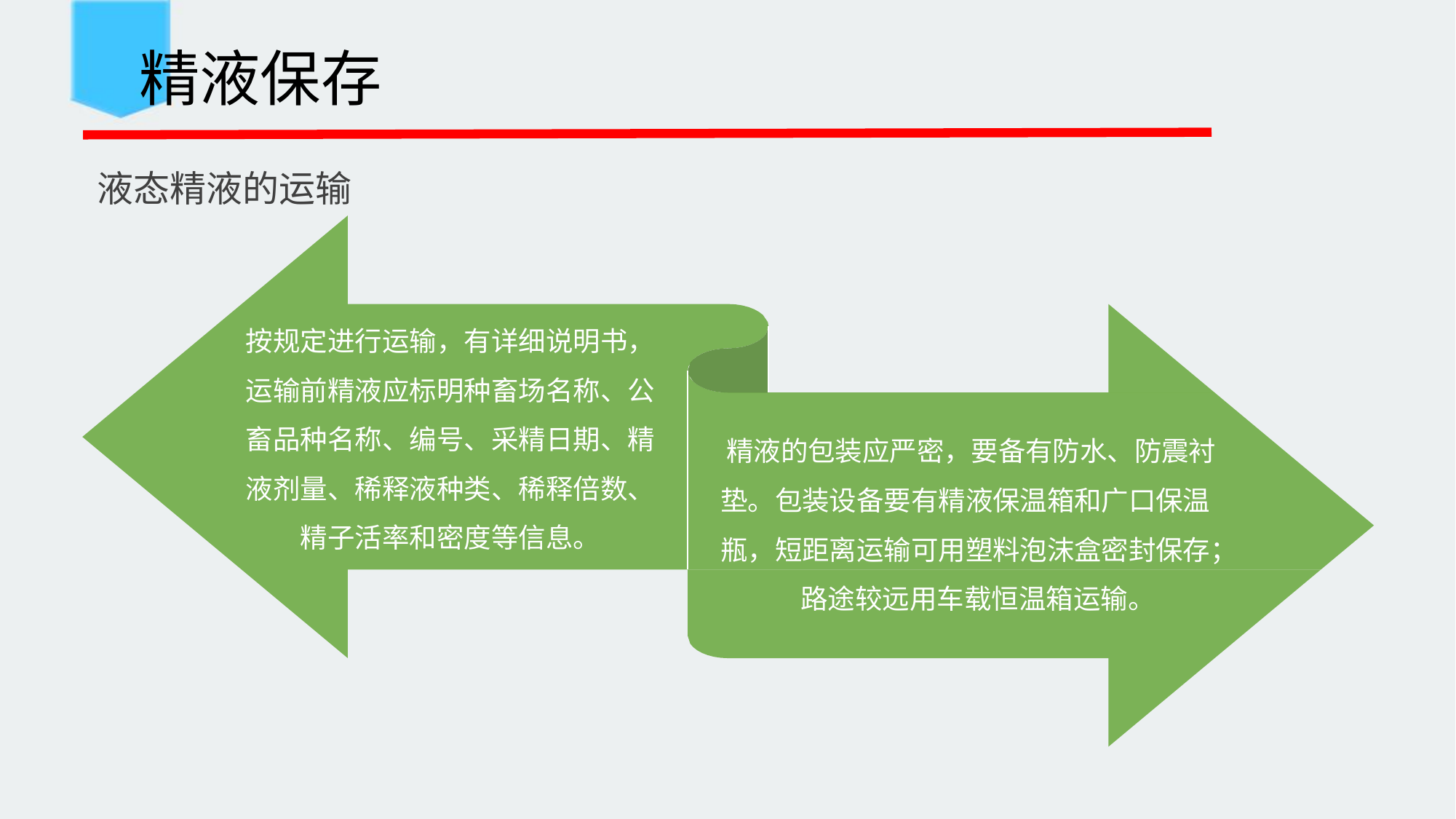

精液保存
 液态精液的运输

按规定进行运输，有详细说明书， 运输前精液应标明种畜场名称、公 畜品种名称、编号、采精日期、精 液剂量、稀释液种类、稀释倍数、 精子活率和密度等信息。

精液的包装应严密，要备有防水、防震衬 垫。包装设备要有精液保温箱和广口保温 瓶，短距离运输可用塑料泡沫盒密封保存；
路途较远用车载恒温箱运输。